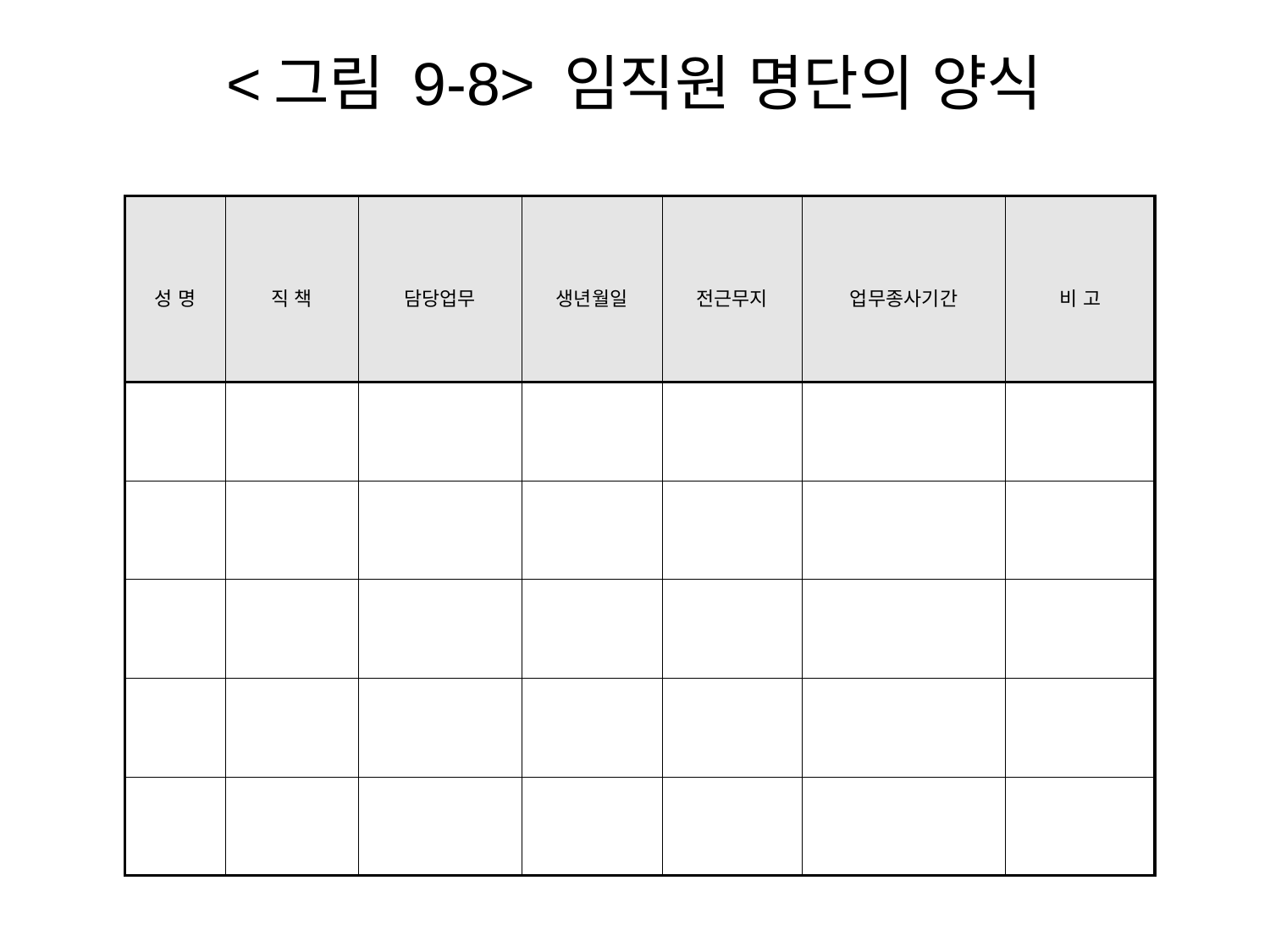

# <그림 9-8> 임직원 명단의 양식
| 성 명 | 직 책 | 담당업무 | 생년월일 | 전근무지 | 업무종사기간 | 비 고 |
| --- | --- | --- | --- | --- | --- | --- |
|  |  |  |  |  |  |  |
|  |  |  |  |  |  |  |
|  |  |  |  |  |  |  |
|  |  |  |  |  |  |  |
|  |  |  |  |  |  |  |